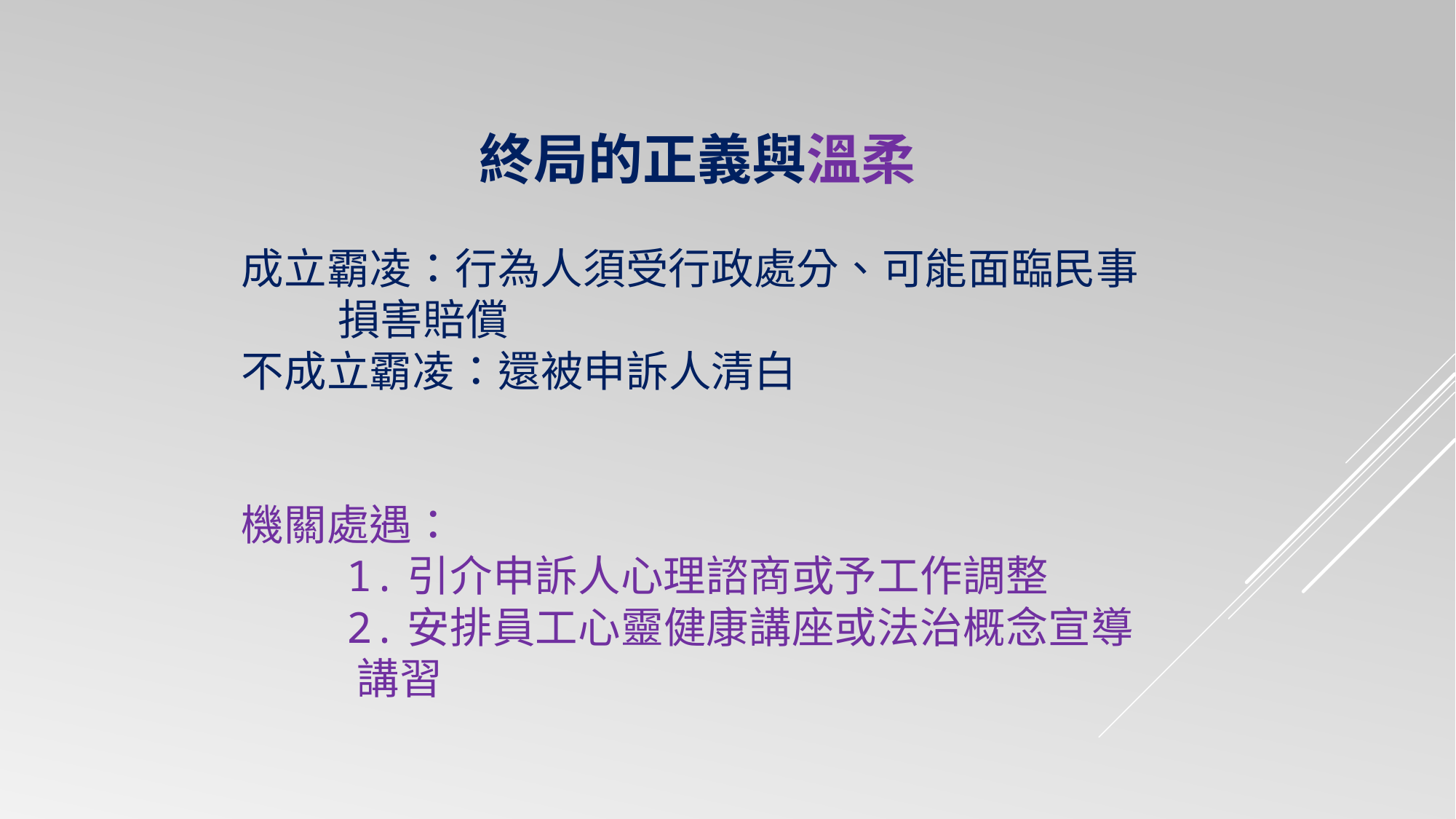

終局的正義與溫柔
# 成立霸凌：行為人須受行政處分、可能面臨民事 損害賠償 不成立霸凌：還被申訴人清白 機關處遇： 1.引介申訴人心理諮商或予工作調整 2.安排員工心靈健康講座或法治概念宣導 講習